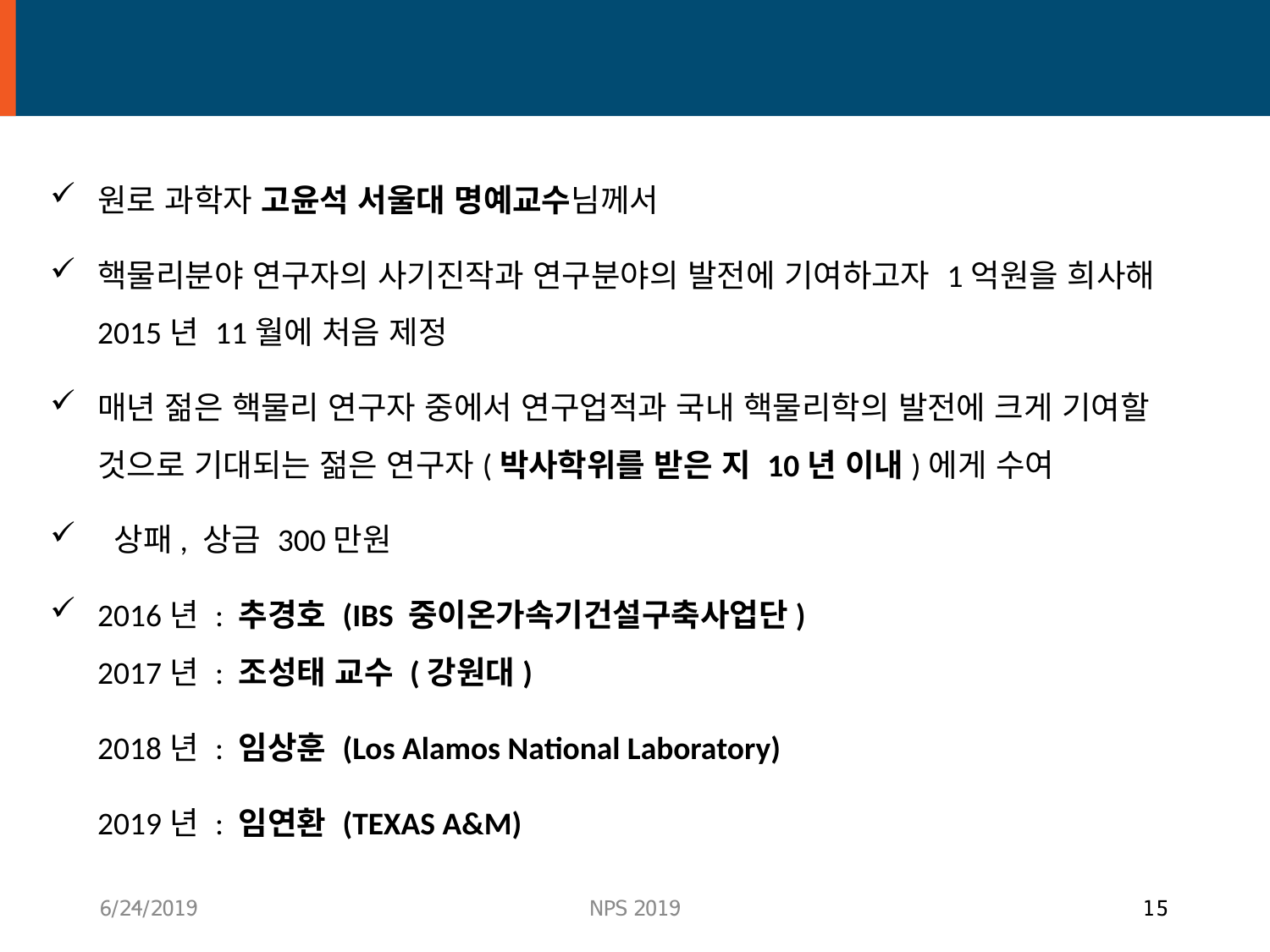

# 보산핵물리학상
원로 과학자 고윤석 서울대 명예교수님께서
핵물리분야 연구자의 사기진작과 연구분야의 발전에 기여하고자 1억원을 희사해 2015년 11월에 처음 제정
매년 젊은 핵물리 연구자 중에서 연구업적과 국내 핵물리학의 발전에 크게 기여할 것으로 기대되는 젊은 연구자(박사학위를 받은 지 10년 이내)에게 수여
 상패, 상금 300만원
2016년 : 추경호 (IBS 중이온가속기건설구축사업단)
2017년 : 조성태 교수 (강원대)
2018년 : 임상훈 (Los Alamos National Laboratory)
2019년 : 임연환 (TEXAS A&M)

6/24/2019
NPS 2019
15